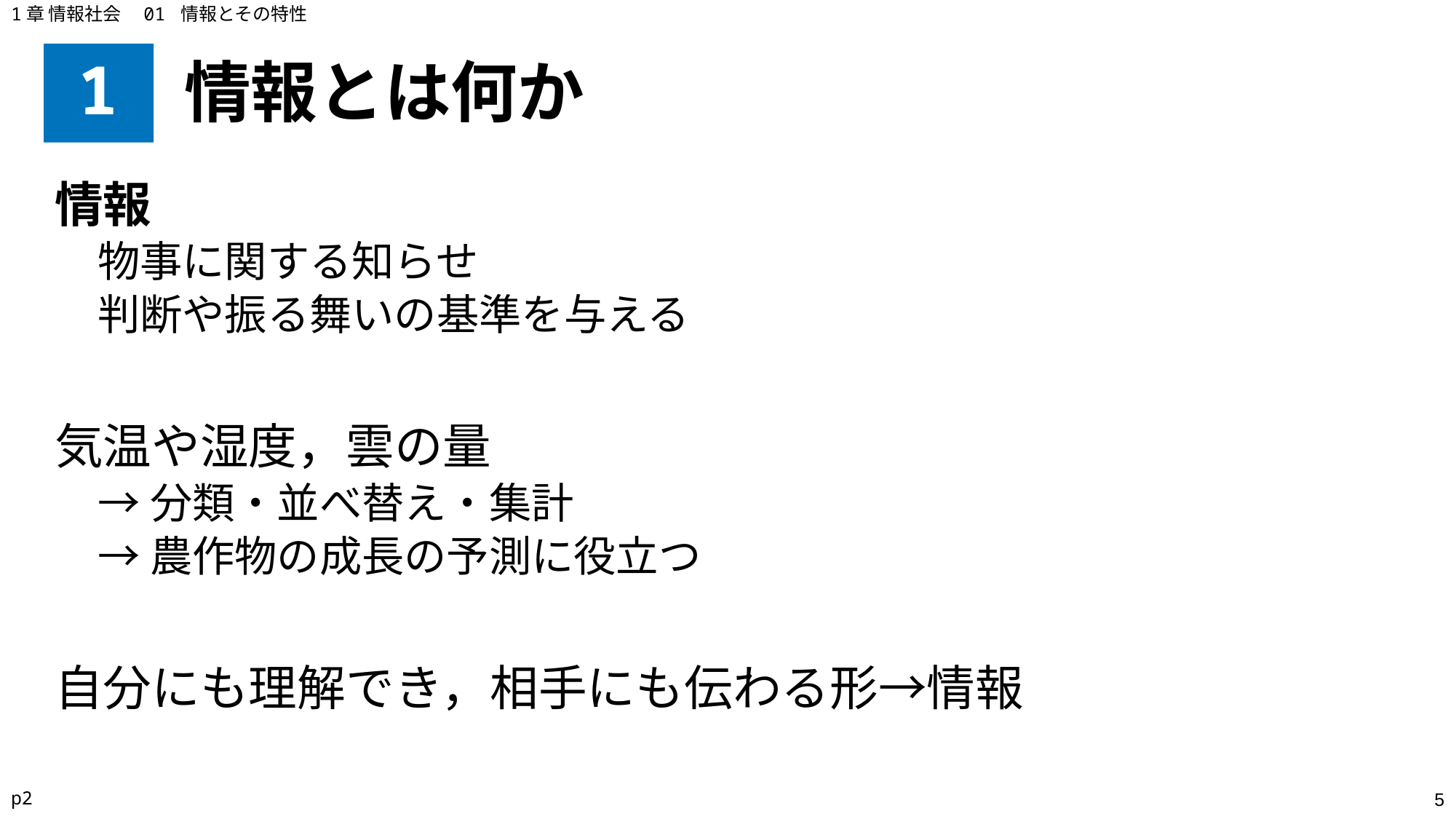

1章 情報社会　01 情報とその特性
# 1
情報とは何か
情報
物事に関する知らせ
判断や振る舞いの基準を与える

気温や湿度，雲の量
→分類・並べ替え・集計
→農作物の成長の予測に役立つ

自分にも理解でき，相手にも伝わる形→情報
p2
5